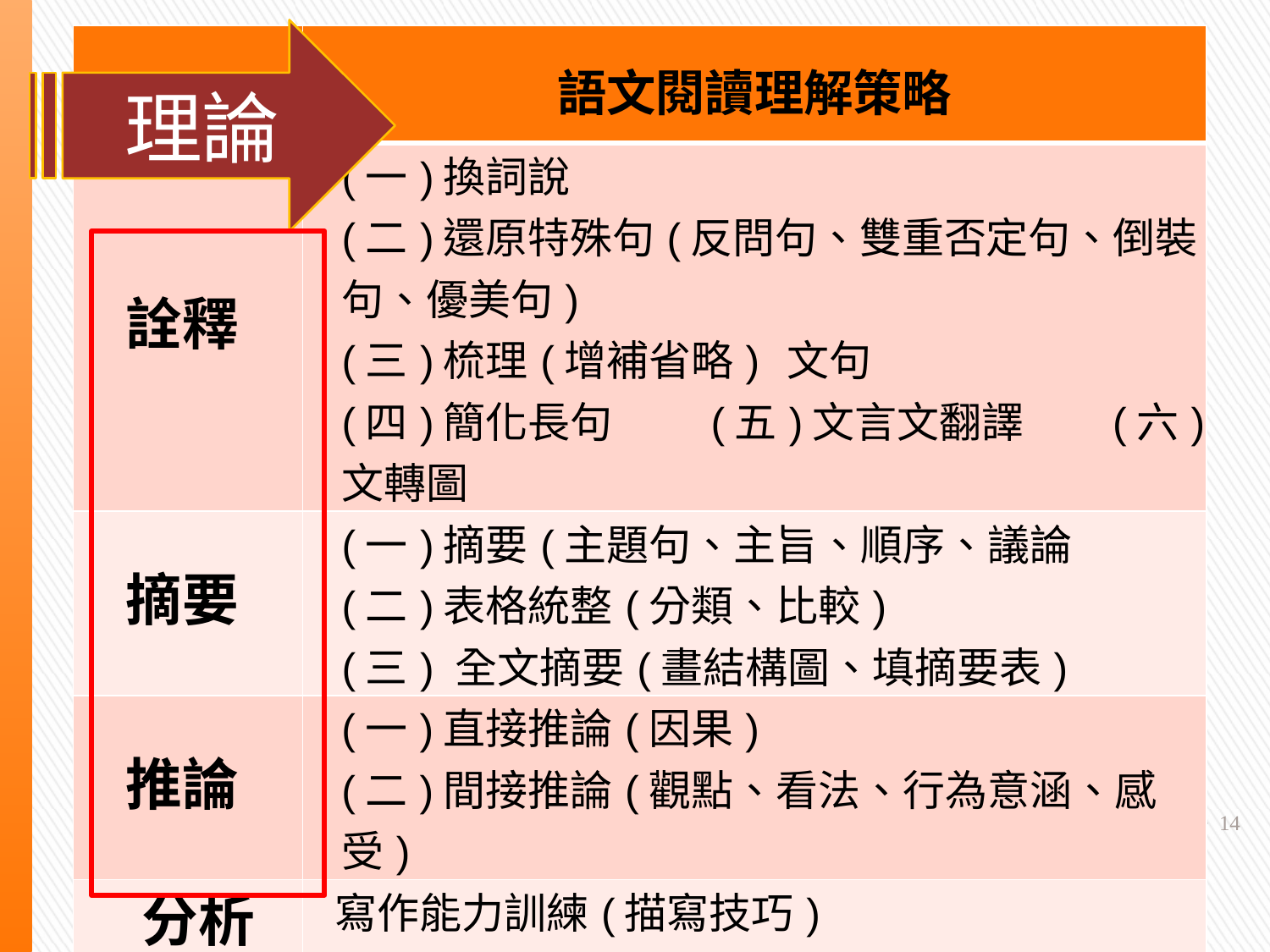

理論
|  | 語文閱讀理解策略 |
| --- | --- |
| 詮釋 | (一)換詞說 (二)還原特殊句(反問句、雙重否定句、倒裝句、優美句) (三)梳理(增補省略) 文句 (四)簡化長句 (五)文言文翻譯 (六)文轉圖 |
| 摘要 | (一)摘要(主題句、主旨、順序、議論 (二)表格統整(分類、比較) (三) 全文摘要(畫結構圖、填摘要表) |
| 推論 | (一)直接推論(因果) (二)間接推論(觀點、看法、行為意涵、感受) |
| 分析 | 寫作能力訓練(描寫技巧) |

14